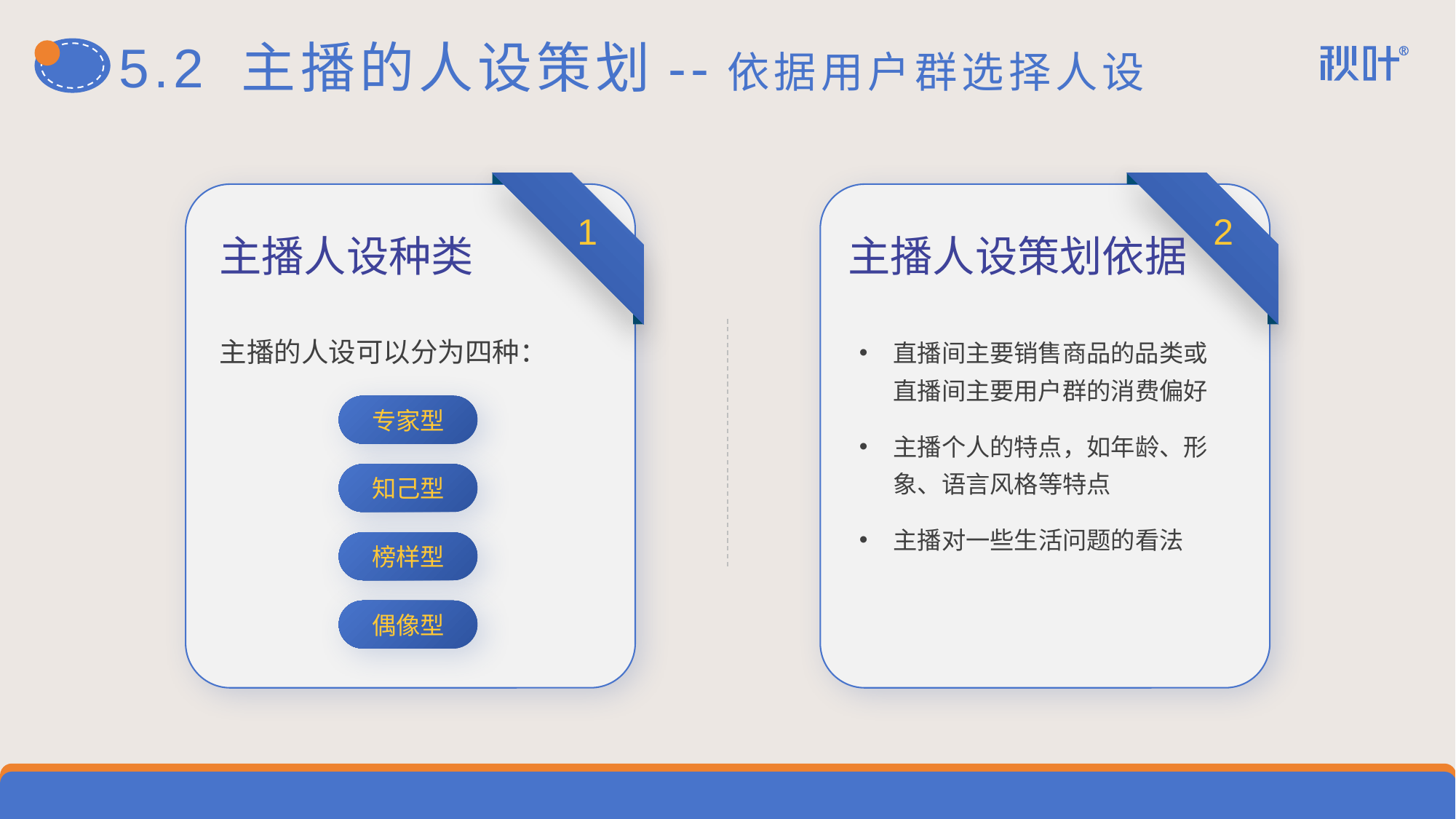

# 5.2 主播的人设策划--依据用户群选择人设

1
主播人设种类

2
主播人设策划依据
直播间主要销售商品的品类或直播间主要用户群的消费偏好
主播个人的特点，如年龄、形象、语言风格等特点
主播对一些生活问题的看法
主播的人设可以分为四种：
专家型
知己型
榜样型
偶像型